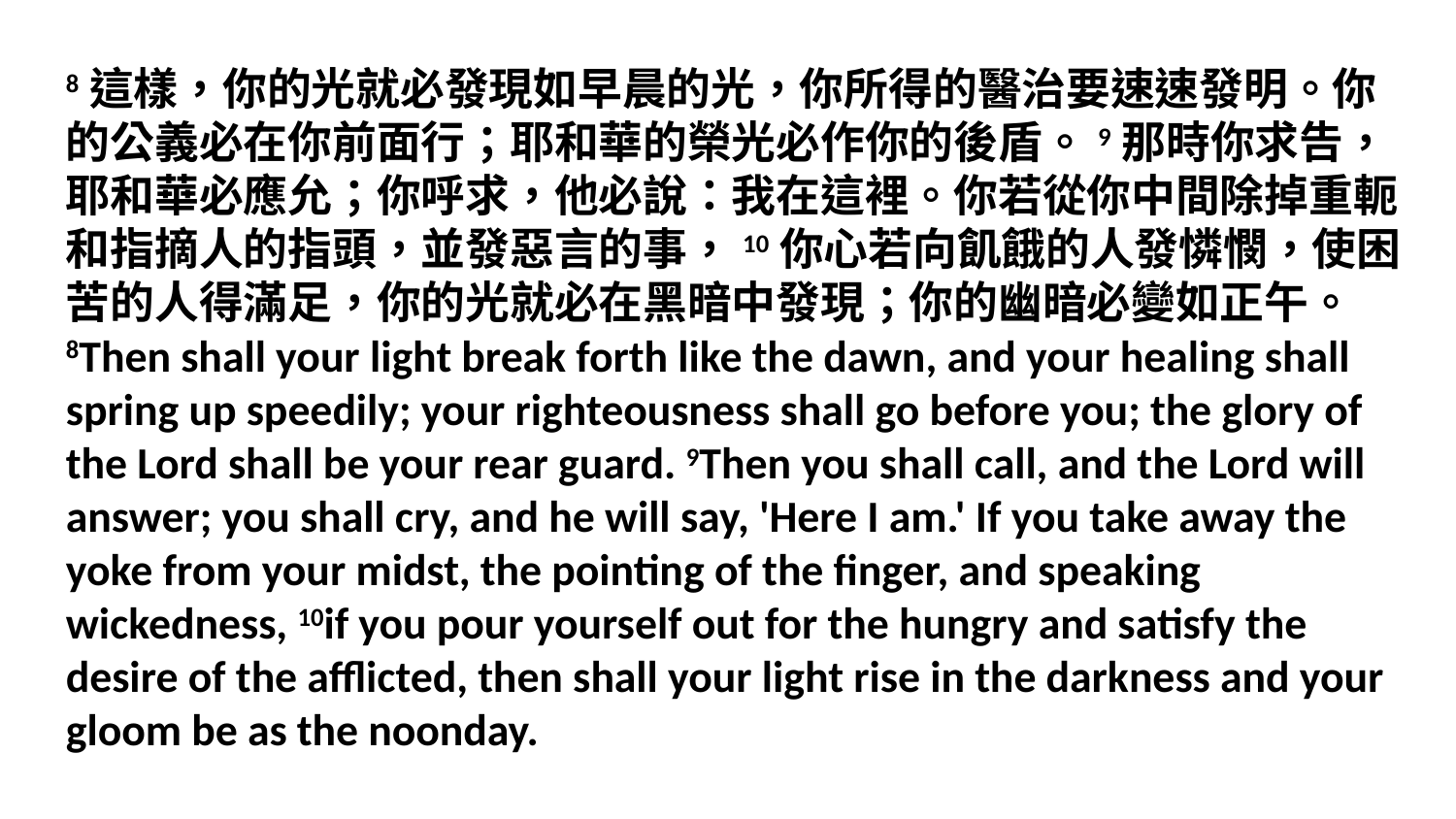

8這樣，你的光就必發現如早晨的光，你所得的醫治要速速發明。你的公義必在你前面行；耶和華的榮光必作你的後盾。9那時你求告，耶和華必應允；你呼求，他必說：我在這裡。你若從你中間除掉重軛和指摘人的指頭，並發惡言的事，10你心若向飢餓的人發憐憫，使困苦的人得滿足，你的光就必在黑暗中發現；你的幽暗必變如正午。
8Then shall your light break forth like the dawn, and your healing shall spring up speedily; your righteousness shall go before you; the glory of the Lord shall be your rear guard. 9Then you shall call, and the Lord will answer; you shall cry, and he will say, 'Here I am.' If you take away the yoke from your midst, the pointing of the finger, and speaking wickedness, 10if you pour yourself out for the hungry and satisfy the desire of the afflicted, then shall your light rise in the darkness and your gloom be as the noonday.